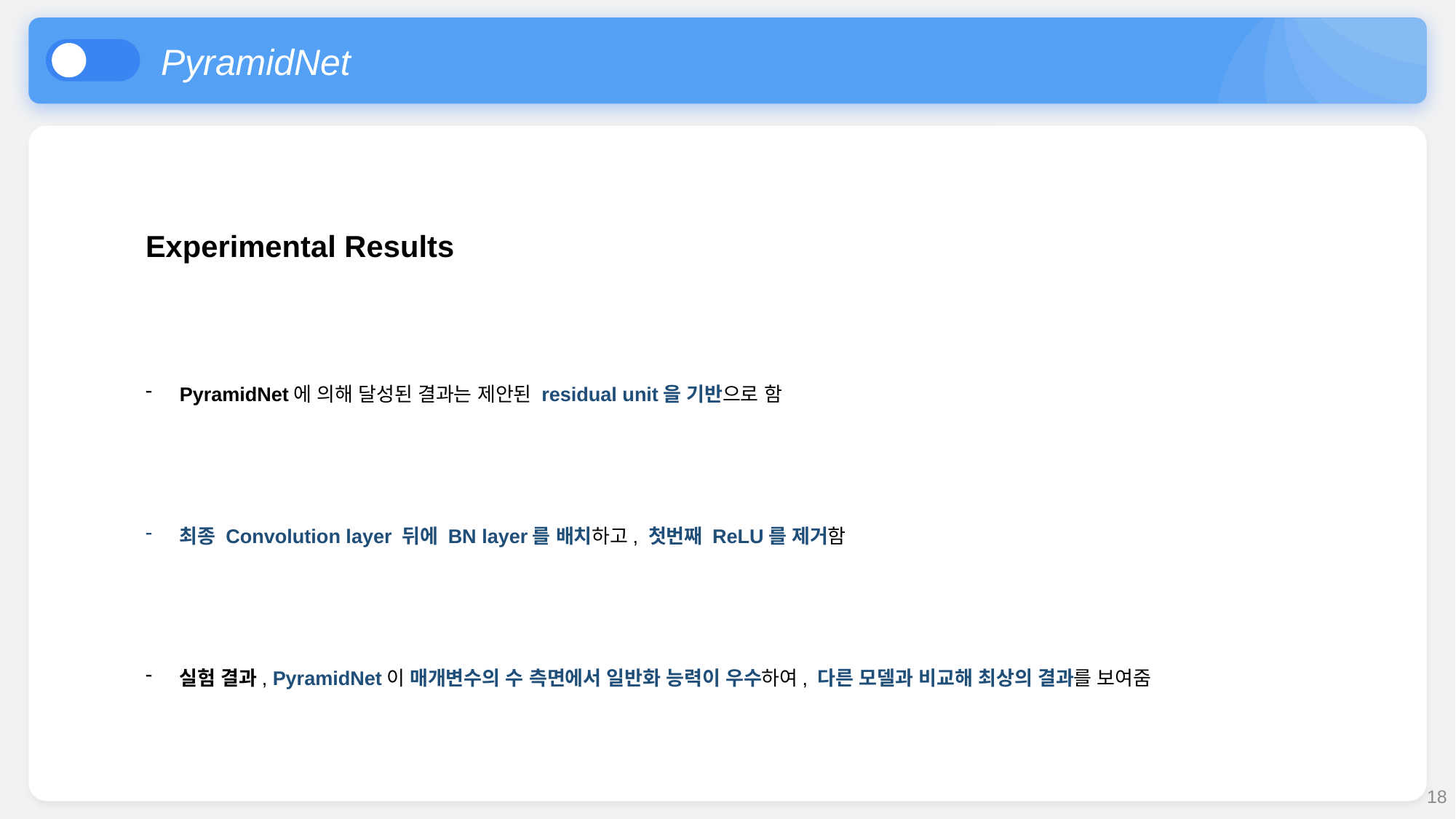

PyramidNet

Experimental Results

PyramidNet에 의해 달성된 결과는 제안된 residual unit을 기반으로 함

최종 Convolution layer 뒤에 BN layer를 배치하고, 첫번째 ReLU를 제거함

실험 결과, PyramidNet이 매개변수의 수 측면에서 일반화 능력이 우수하여, 다른 모델과 비교해 최상의 결과를 보여줌
18